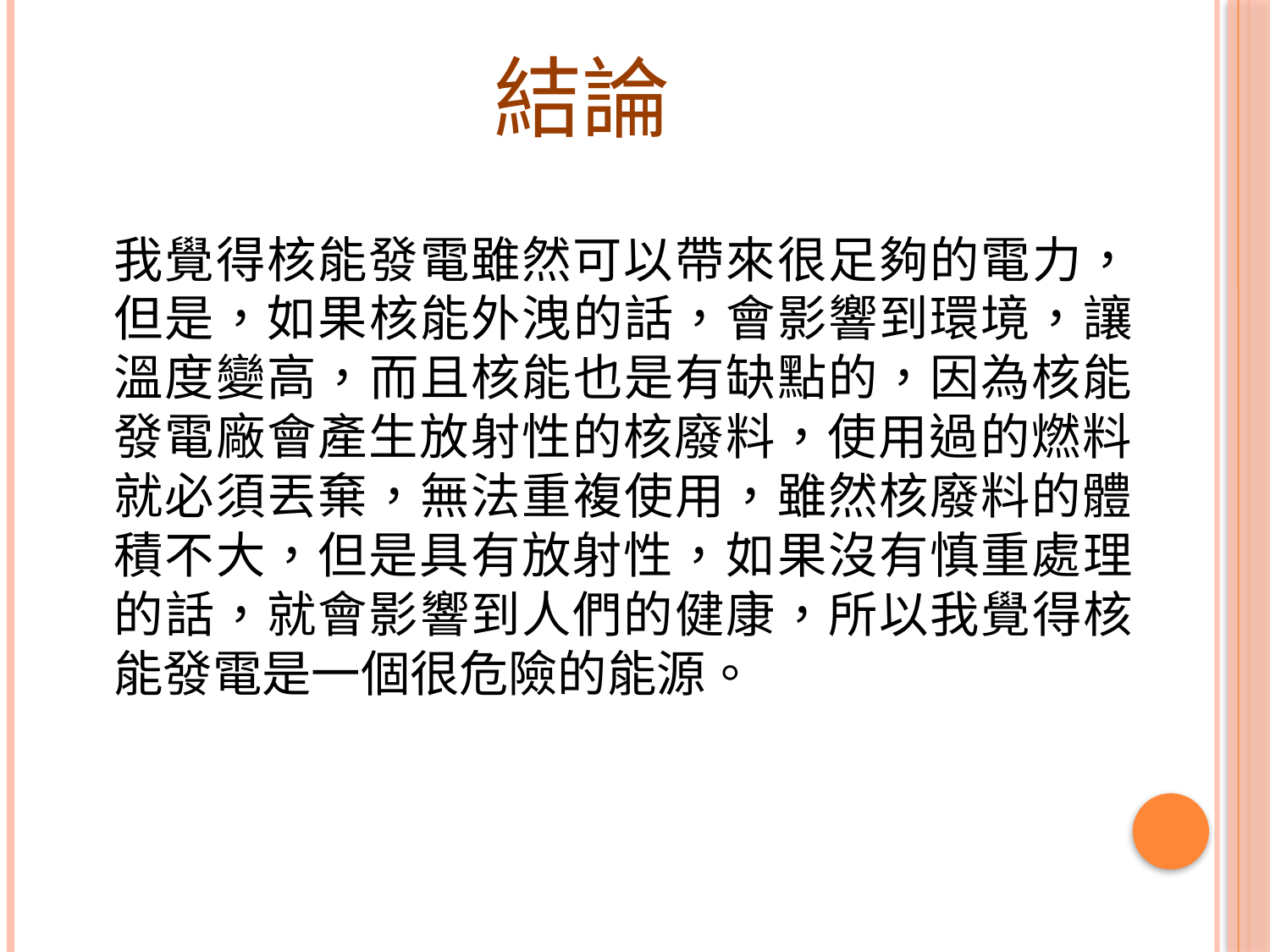

結論
我覺得核能發電雖然可以帶來很足夠的電力，但是，如果核能外洩的話，會影響到環境，讓溫度變高，而且核能也是有缺點的，因為核能發電廠會產生放射性的核廢料，使用過的燃料就必須丟棄，無法重複使用，雖然核廢料的體積不大，但是具有放射性，如果沒有慎重處理的話，就會影響到人們的健康，所以我覺得核能發電是一個很危險的能源。